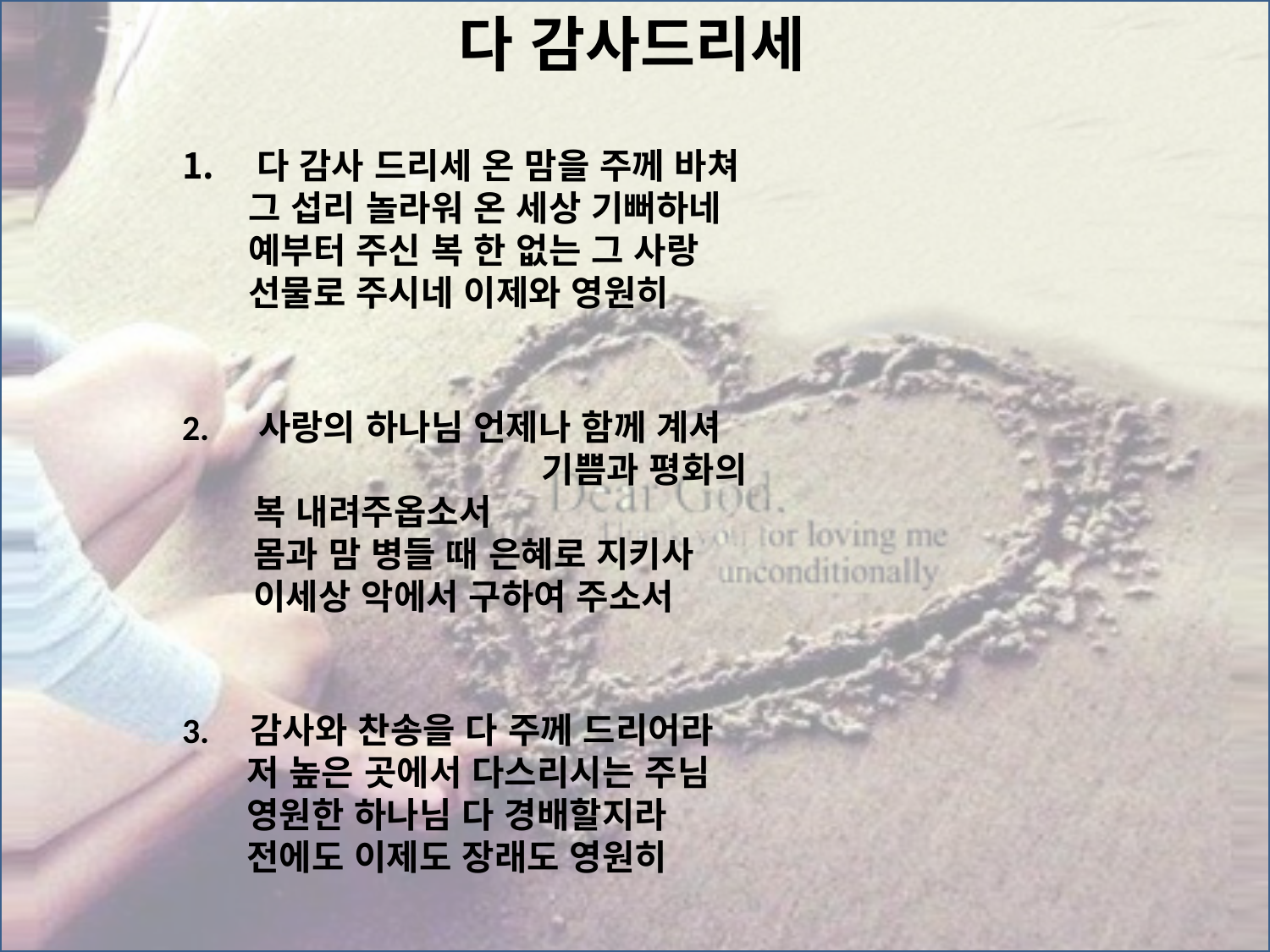

# 다 감사드리세
 다 감사 드리세 온 맘을 주께 바쳐
 그 섭리 놀라워 온 세상 기뻐하네
 예부터 주신 복 한 없는 그 사랑
 선물로 주시네 이제와 영원히
2.     사랑의 하나님 언제나 함께 계셔                                 기쁨과 평화의 복 내려주옵소서
몸과 맘 병들 때 은혜로 지키사
이세상 악에서 구하여 주소서
3.    감사와 찬송을 다 주께 드리어라
저 높은 곳에서 다스리시는 주님
영원한 하나님 다 경배할지라
전에도 이제도 장래도 영원히